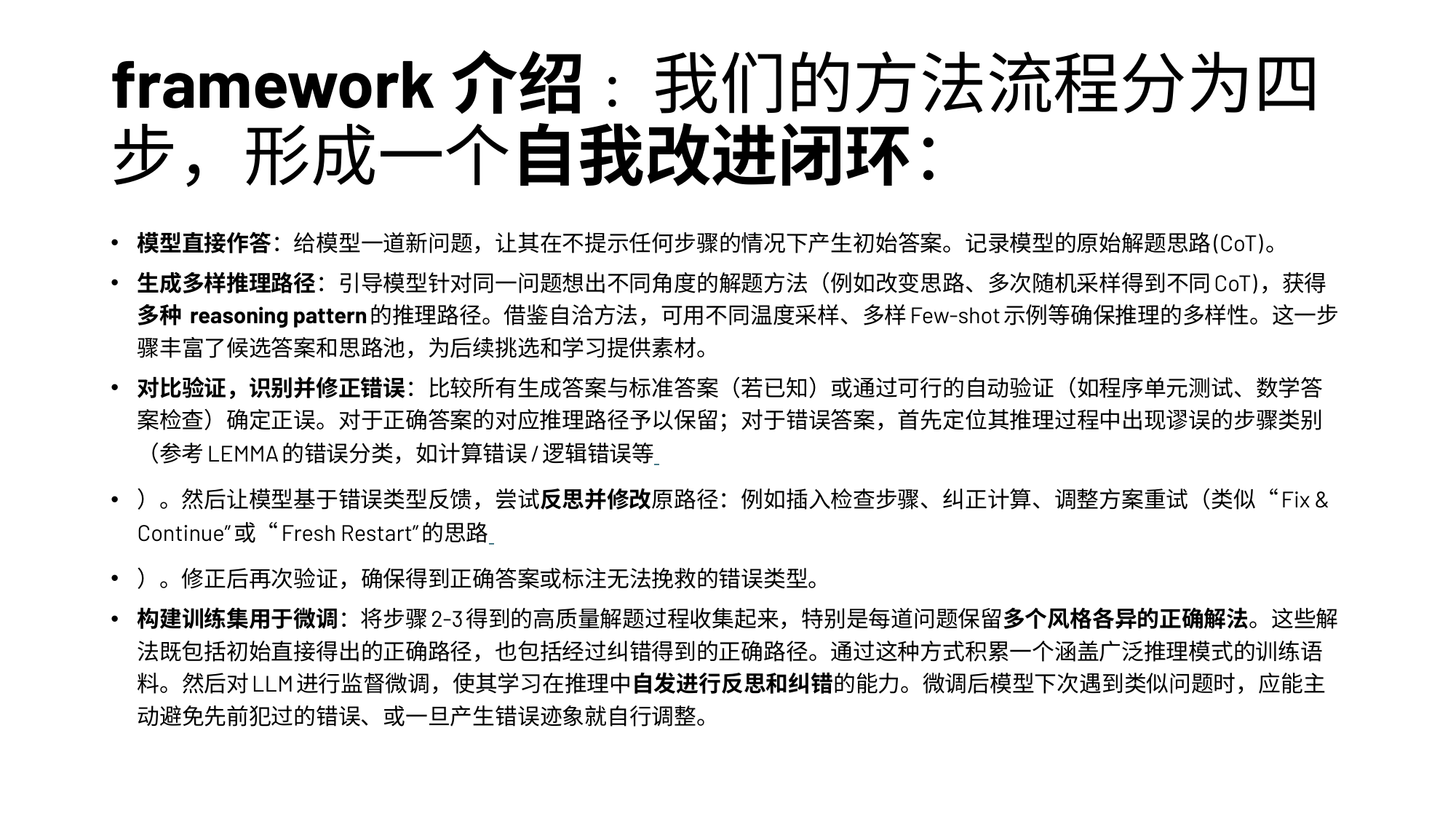

# framework介绍: 我们的方法流程分为四步，形成一个自我改进闭环：
模型直接作答：给模型一道新问题，让其在不提示任何步骤的情况下产生初始答案。记录模型的原始解题思路(CoT)。
生成多样推理路径：引导模型针对同一问题想出不同角度的解题方法（例如改变思路、多次随机采样得到不同CoT)，获得多种 reasoning pattern的推理路径。借鉴自洽方法，可用不同温度采样、多样Few-shot示例等确保推理的多样性​。这一步骤丰富了候选答案和思路池，为后续挑选和学习提供素材。
对比验证，识别并修正错误：比较所有生成答案与标准答案（若已知）或通过可行的自动验证（如程序单元测试、数学答案检查）确定正误。对于正确答案的对应推理路径予以保留；对于错误答案，首先定位其推理过程中出现谬误的步骤类别（参考LEMMA的错误分类，如计算错误/逻辑错误等​
）。然后让模型基于错误类型反馈，尝试反思并修改原路径：例如插入检查步骤、纠正计算、调整方案重试（类似“Fix & Continue”或“Fresh Restart”的思路​
）。修正后再次验证，确保得到正确答案或标注无法挽救的错误类型。
构建训练集用于微调：将步骤2-3得到的高质量解题过程收集起来，特别是每道问题保留多个风格各异的正确解法。这些解法既包括初始直接得出的正确路径，也包括经过纠错得到的正确路径。通过这种方式积累一个涵盖广泛推理模式的训练语料。然后对LLM进行监督微调，使其学习在推理中自发进行反思和纠错的能力。微调后模型下次遇到类似问题时，应能主动避免先前犯过的错误、或一旦产生错误迹象就自行调整。